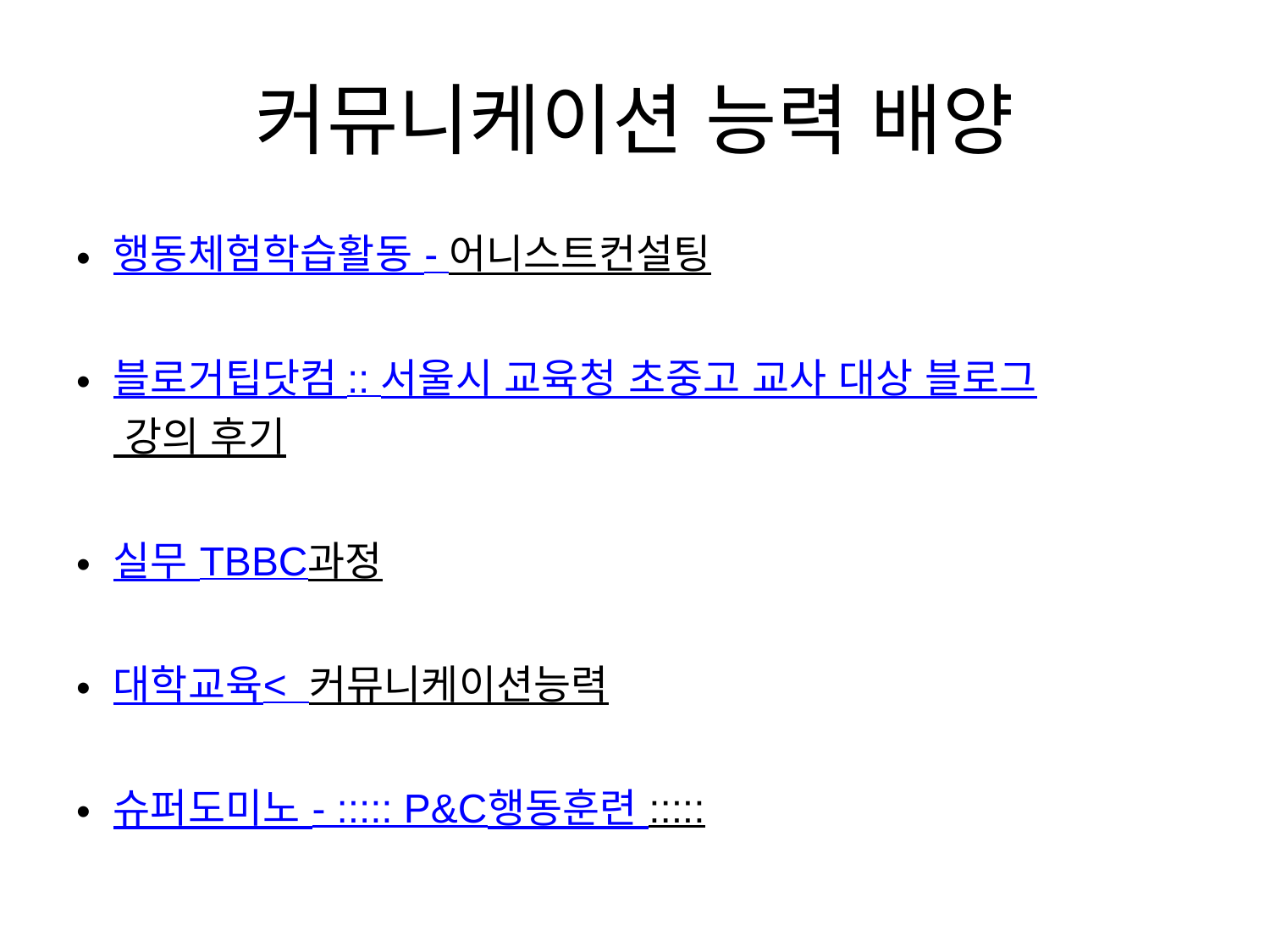

# 커뮤니케이션 능력 배양
행동체험학습활동 - 어니스트컨설팅

블로거팁닷컴 :: 서울시 교육청 초중고 교사 대상 블로그 강의 후기

실무 TBBC과정

대학교육<  커뮤니케이션능력

슈퍼도미노 - ::::: P&C행동훈련 :::::